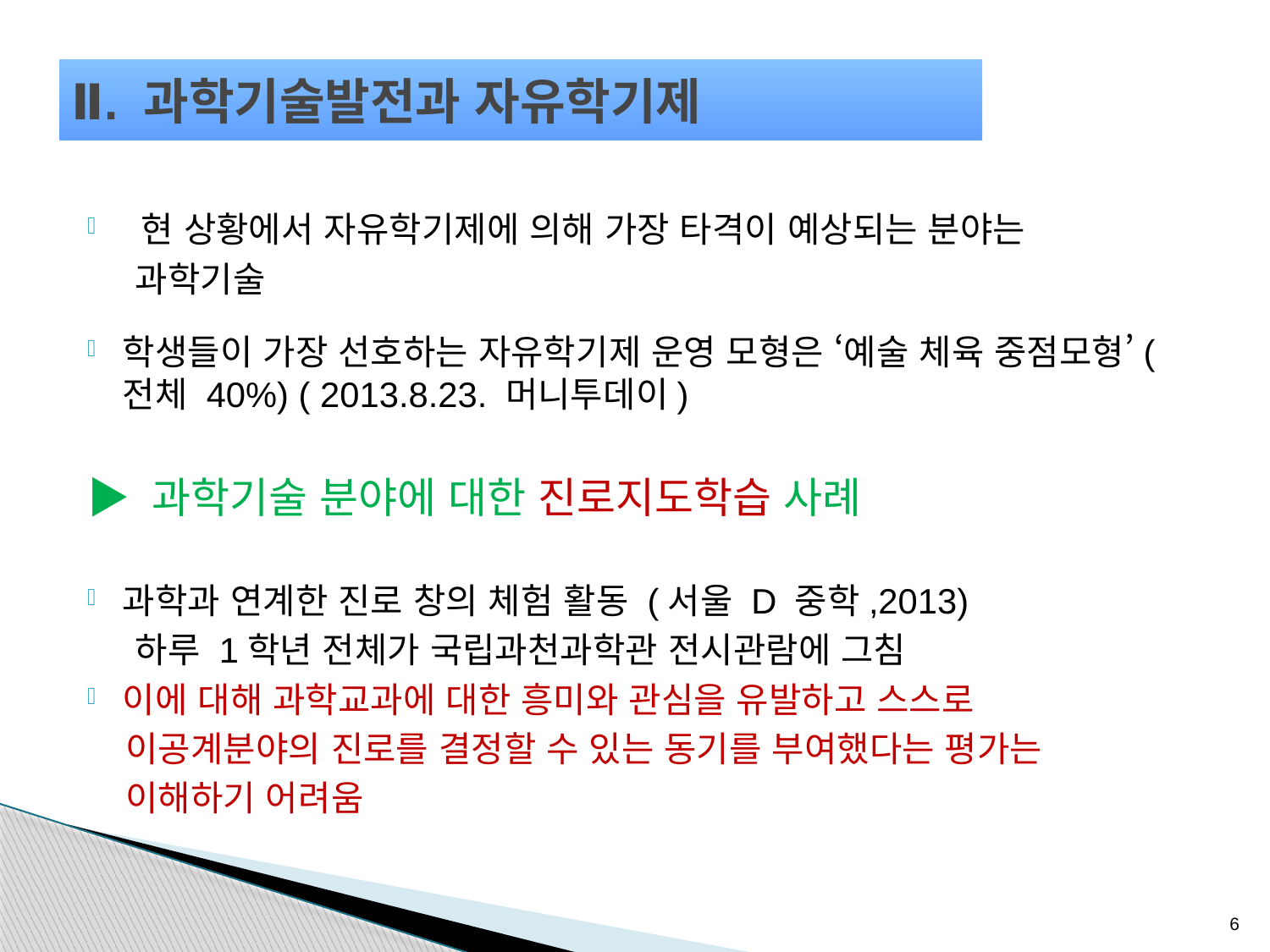

# Ⅱ. 과학기술발전과 자유학기제

 현 상황에서 자유학기제에 의해 가장 타격이 예상되는 분야는
    과학기술

학생들이 가장 선호하는 자유학기제 운영 모형은 ‘예술 체육 중점모형’(전체 40%) ( 2013.8.23. 머니투데이)

▶ 과학기술 분야에 대한 진로지도학습 사례

과학과 연계한 진로 창의 체험 활동 (서울 D 중학,2013)
    하루 1학년 전체가 국립과천과학관 전시관람에 그침
이에 대해 과학교과에 대한 흥미와 관심을 유발하고 스스로
   이공계분야의 진로를 결정할 수 있는 동기를 부여했다는 평가는
   이해하기 어려움

6